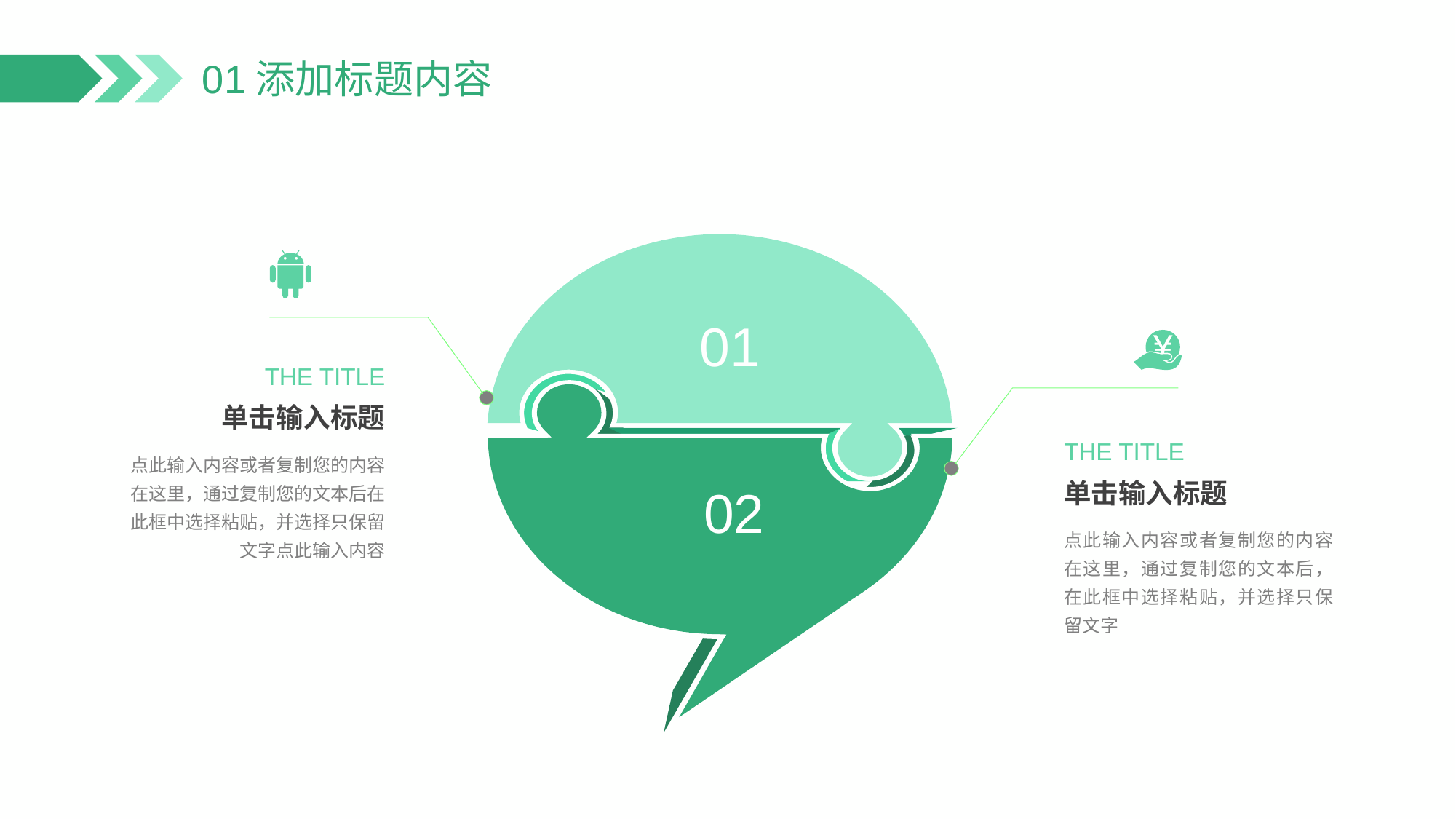

01添加标题内容

01
02

 THE TITLE

单击输入标题
THE TITLE
点此输入内容或者复制您的内容在这里，通过复制您的文本后在此框中选择粘贴，并选择只保留文字点此输入内容
单击输入标题
点此输入内容或者复制您的内容在这里，通过复制您的文本后，在此框中选择粘贴，并选择只保留文字
PPT下载 http://www.1ppt.com/xiazai/